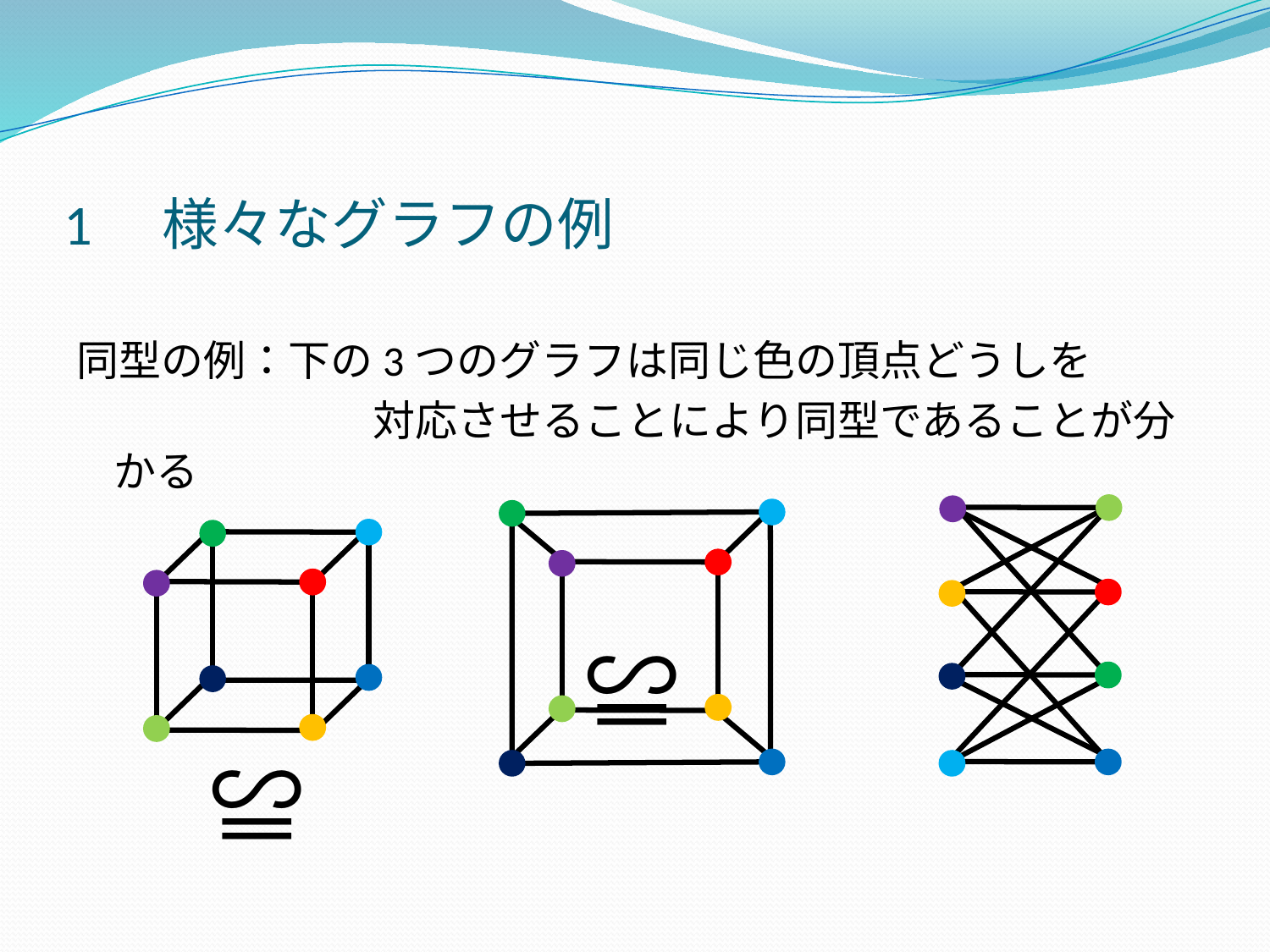

# 1　様々なグラフの例

同型の例：下の3つのグラフは同じ色の頂点どうしを
　　　　　　　対応させることにより同型であることが分かる

　　　　　　　　　　　　≌　　　　　　≌